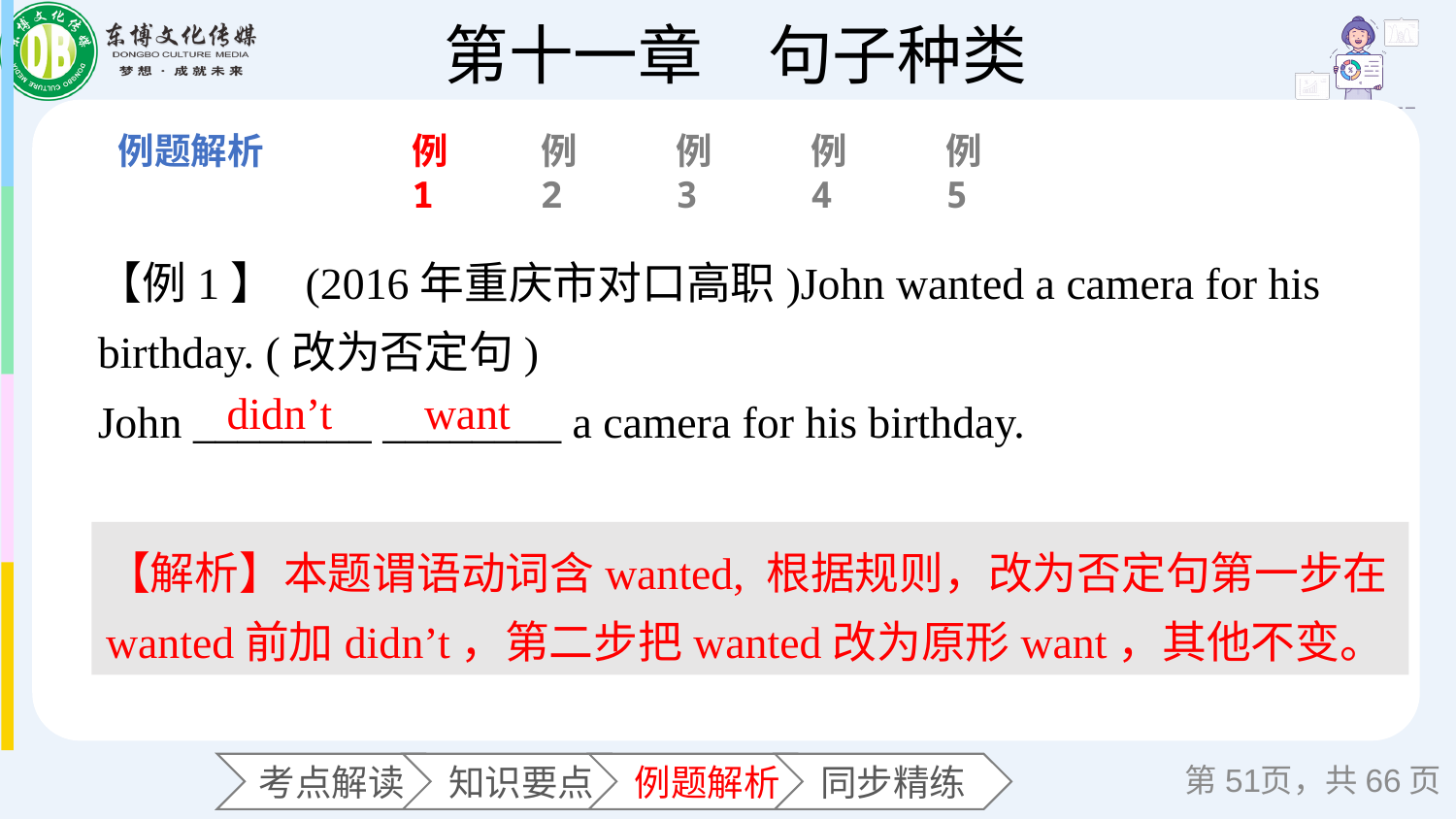

例1
例2
例3
例4
例5
【例1】  (2016年重庆市对口高职)John wanted a camera for his birthday. (改为否定句)
John ________ ________ a camera for his birthday.

didn’t
want
【解析】本题谓语动词含wanted, 根据规则，改为否定句第一步在wanted前加didn’t，第二步把wanted改为原形want，其他不变。
第51页，共66页